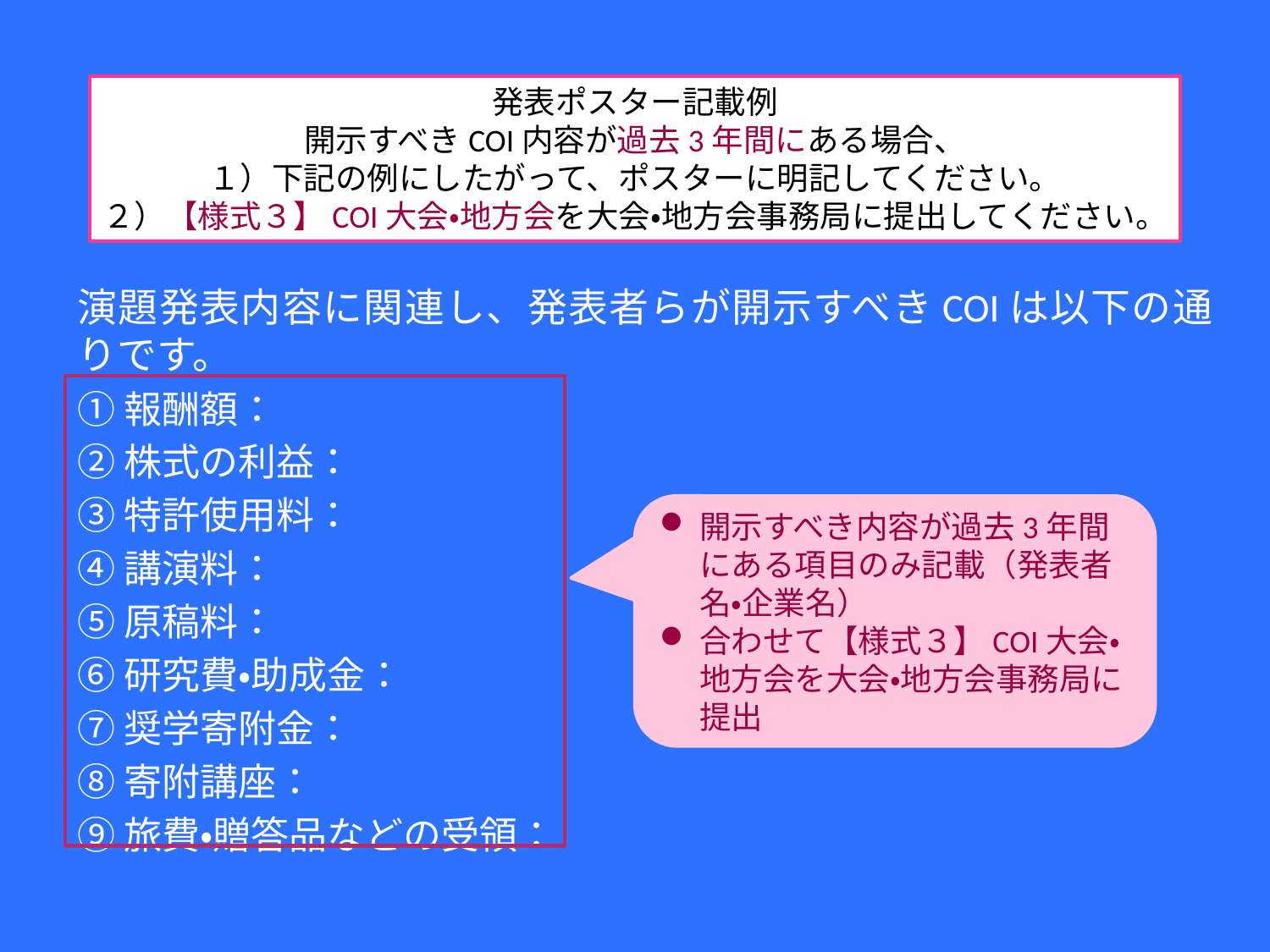

発表ポスター記載例
開示すべきCOI内容が過去3年間にある場合、
１）下記の例にしたがって、ポスターに明記してください。
２）【様式３】COI大会・地方会を大会・地方会事務局に提出してください。
演題発表内容に関連し、発表者らが開示すべきCOIは以下の通りです。
①報酬額：
②株式の利益：
③特許使用料：
④講演料：
⑤原稿料：
⑥研究費・助成金：
⑦奨学寄附金：
⑧寄附講座：
⑨旅費・贈答品などの受領：

開示すべき内容が過去3年間にある項目のみ記載（発表者名・企業名）
合わせて【様式３】COI大会・地方会を大会・地方会事務局に提出